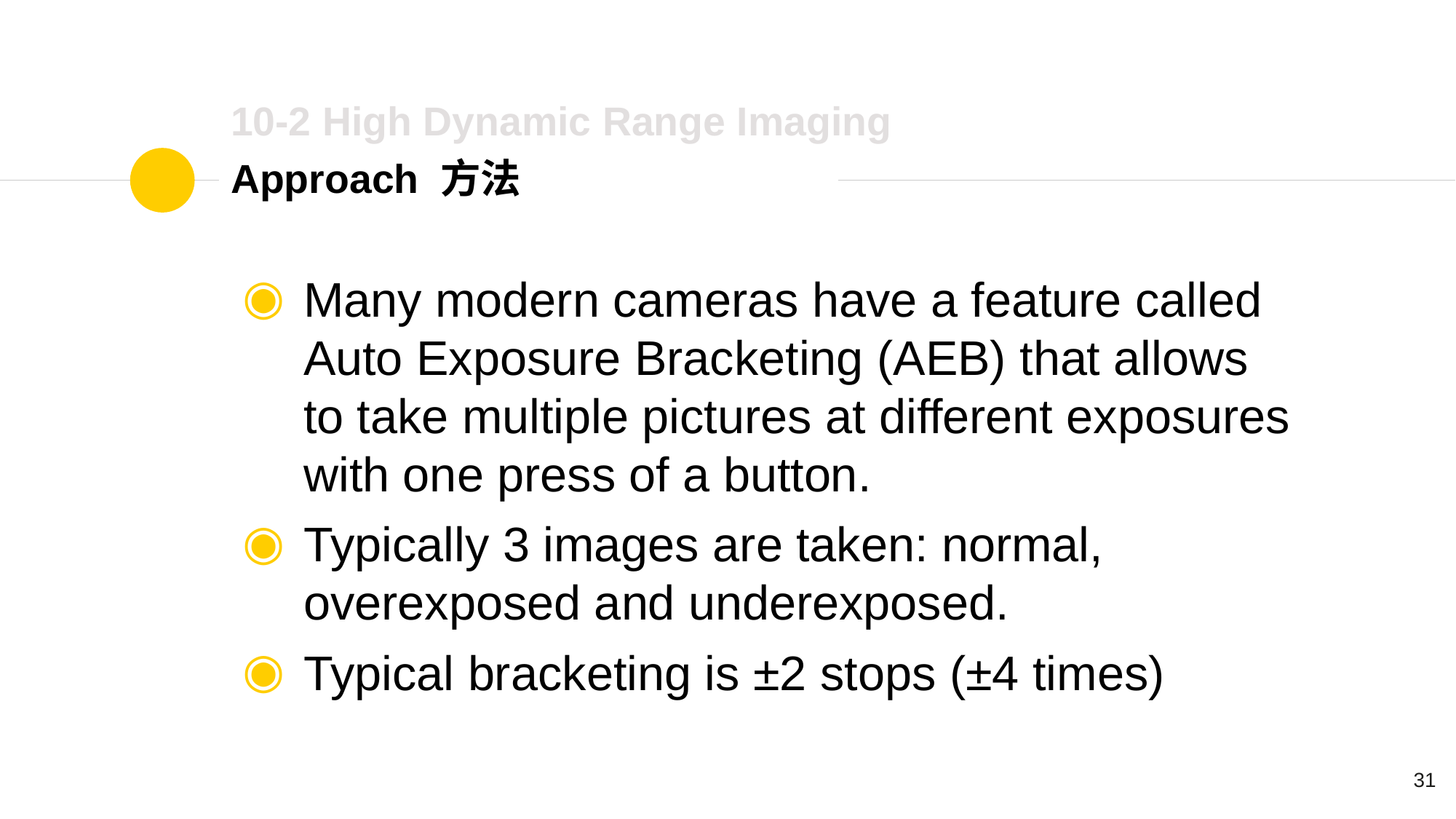

10-2 High Dynamic Range Imaging
# Approach 方法
Many modern cameras have a feature called Auto Exposure Bracketing (AEB) that allows to take multiple pictures at different exposures with one press of a button.
Typically 3 images are taken: normal, overexposed and underexposed.
Typical bracketing is ±2 stops (±4 times)

31